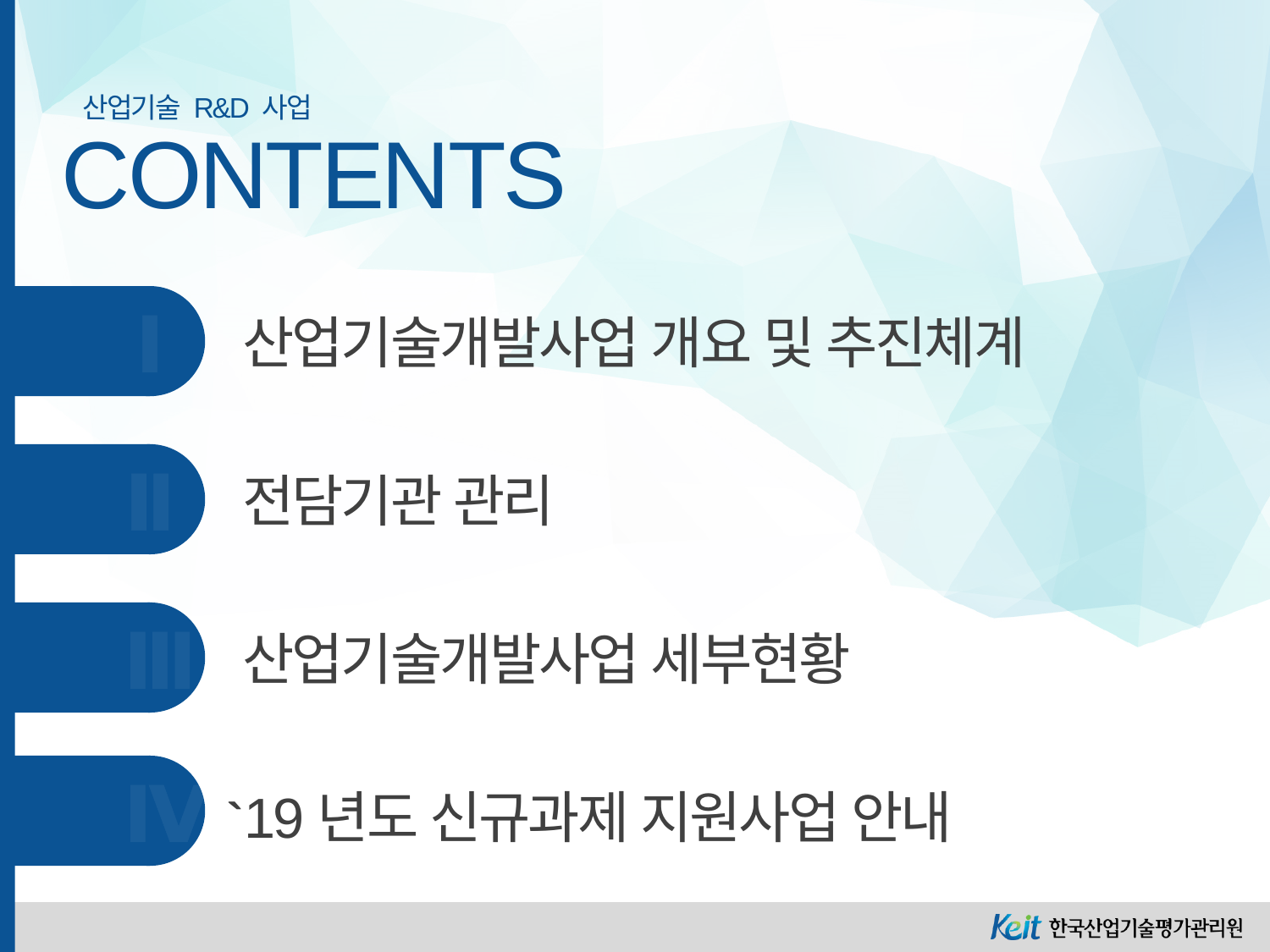

산업기술 R&D 사업
CONTENTS
Ⅰ

산업기술개발사업 개요 및 추진체계
Ⅱ

전담기관 관리
Ⅲ

산업기술개발사업 세부현황
Ⅳ

`19년도 신규과제 지원사업 안내